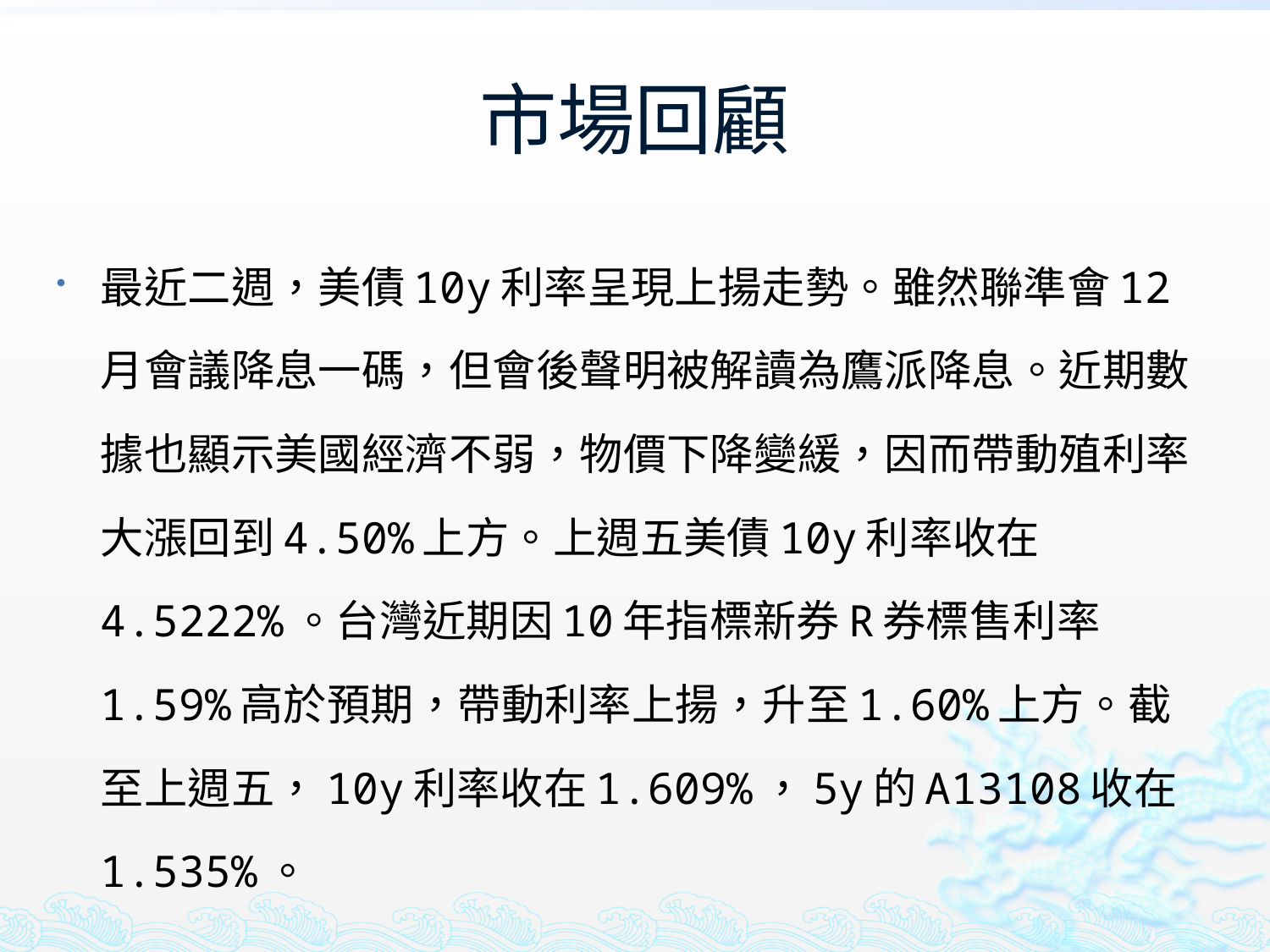

# 市場回顧
最近二週，美債10y利率呈現上揚走勢。雖然聯準會12月會議降息一碼，但會後聲明被解讀為鷹派降息。近期數據也顯示美國經濟不弱，物價下降變緩，因而帶動殖利率大漲回到4.50%上方。上週五美債10y利率收在4.5222%。台灣近期因10年指標新券R券標售利率1.59%高於預期，帶動利率上揚，升至1.60%上方。截至上週五，10y利率收在1.609%，5y的A13108收在1.535%。